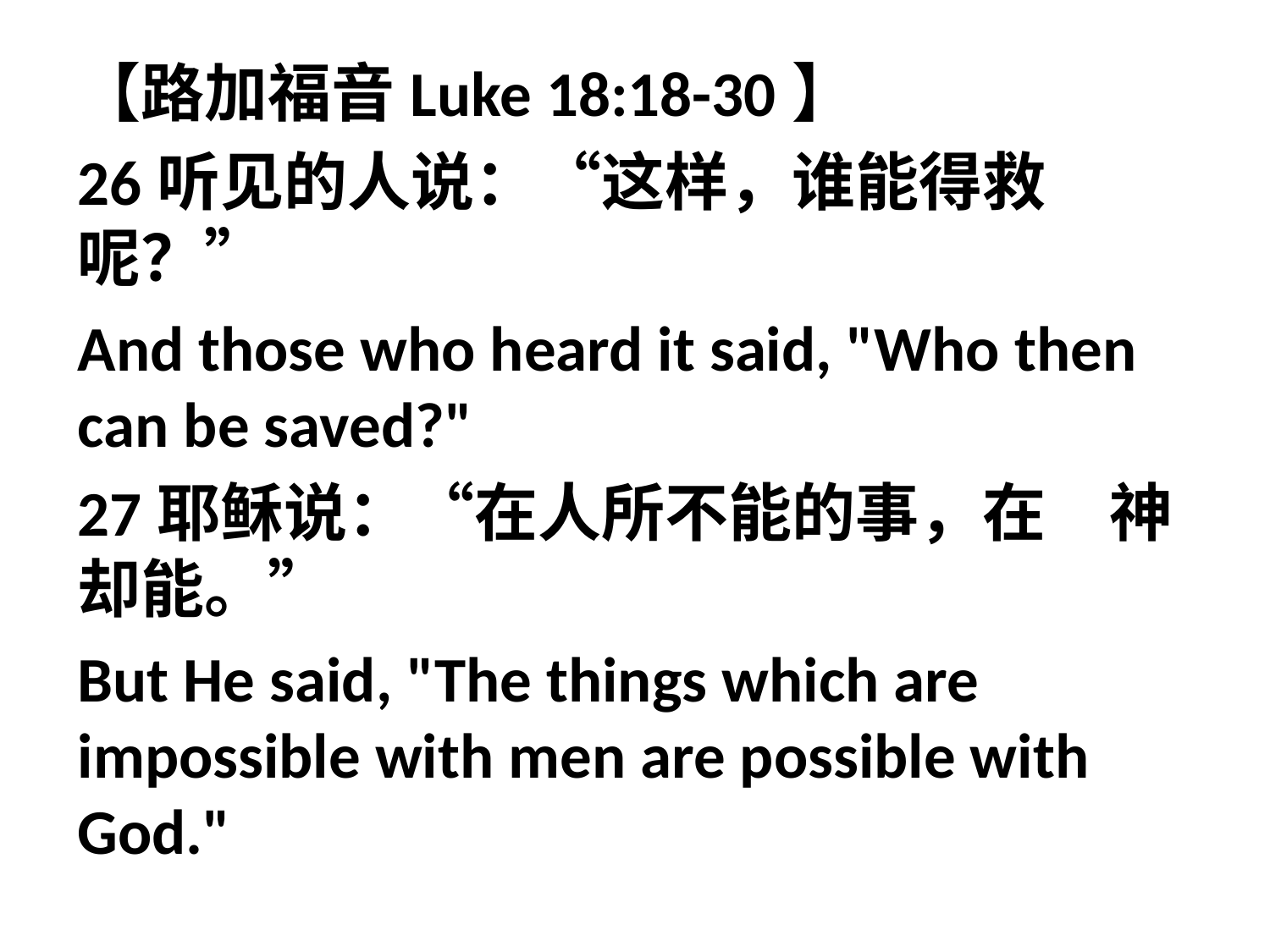

【路加福音Luke 18:18-30】
26听见的人说：“这样，谁能得救呢？”
And those who heard it said, "Who then can be saved?"
27耶稣说：“在人所不能的事，在　神却能。”
But He said, "The things which are impossible with men are possible with God."